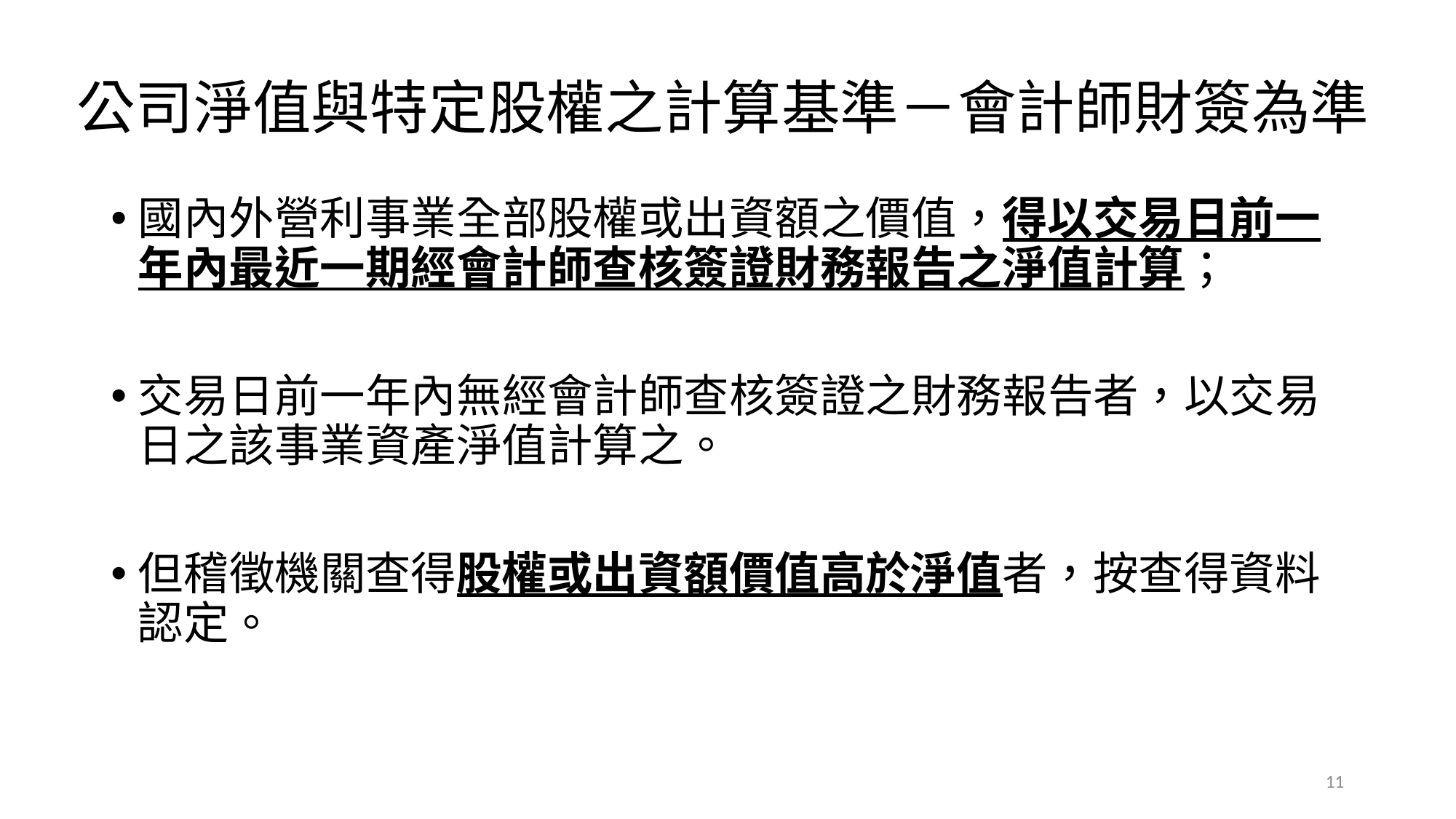

# 公司淨值與特定股權之計算基準－會計師財簽為準
國內外營利事業全部股權或出資額之價值，得以交易日前一年內最近一期經會計師查核簽證財務報告之淨值計算；

交易日前一年內無經會計師查核簽證之財務報告者，以交易日之該事業資產淨值計算之。

但稽徵機關查得股權或出資額價值高於淨值者，按查得資料認定。
11